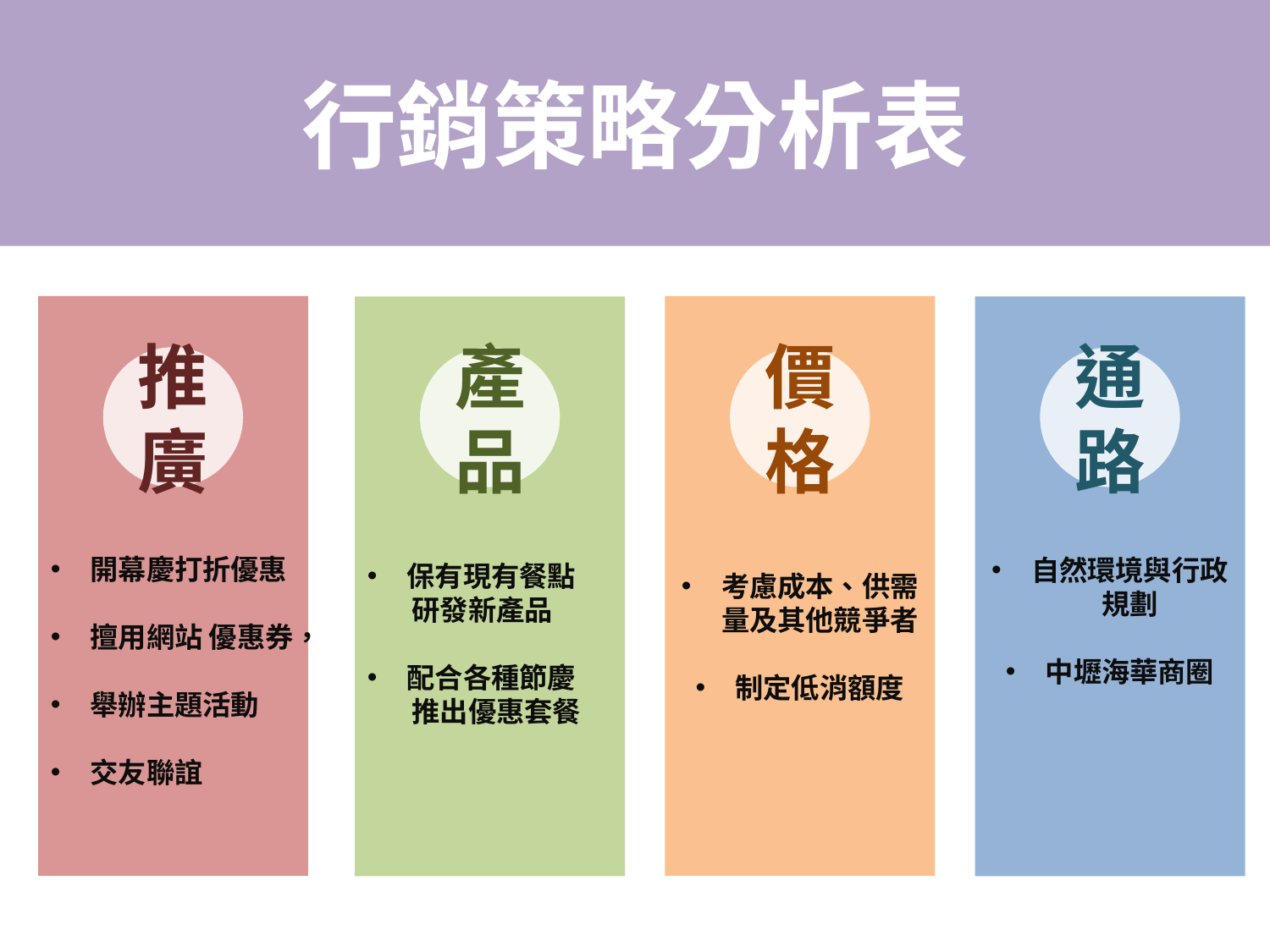

行銷策略分析表

開幕慶打折優惠

擅用網站 優惠券，

舉辦主題活動

交友聯誼

考慮成本、供需量及其他競爭者

制定低消額度

保有現有餐點
      研發新產品

配合各種節慶
      推出優惠套餐

自然環境與行政規劃

中壢海華商圈
推廣
產品
價格
通路